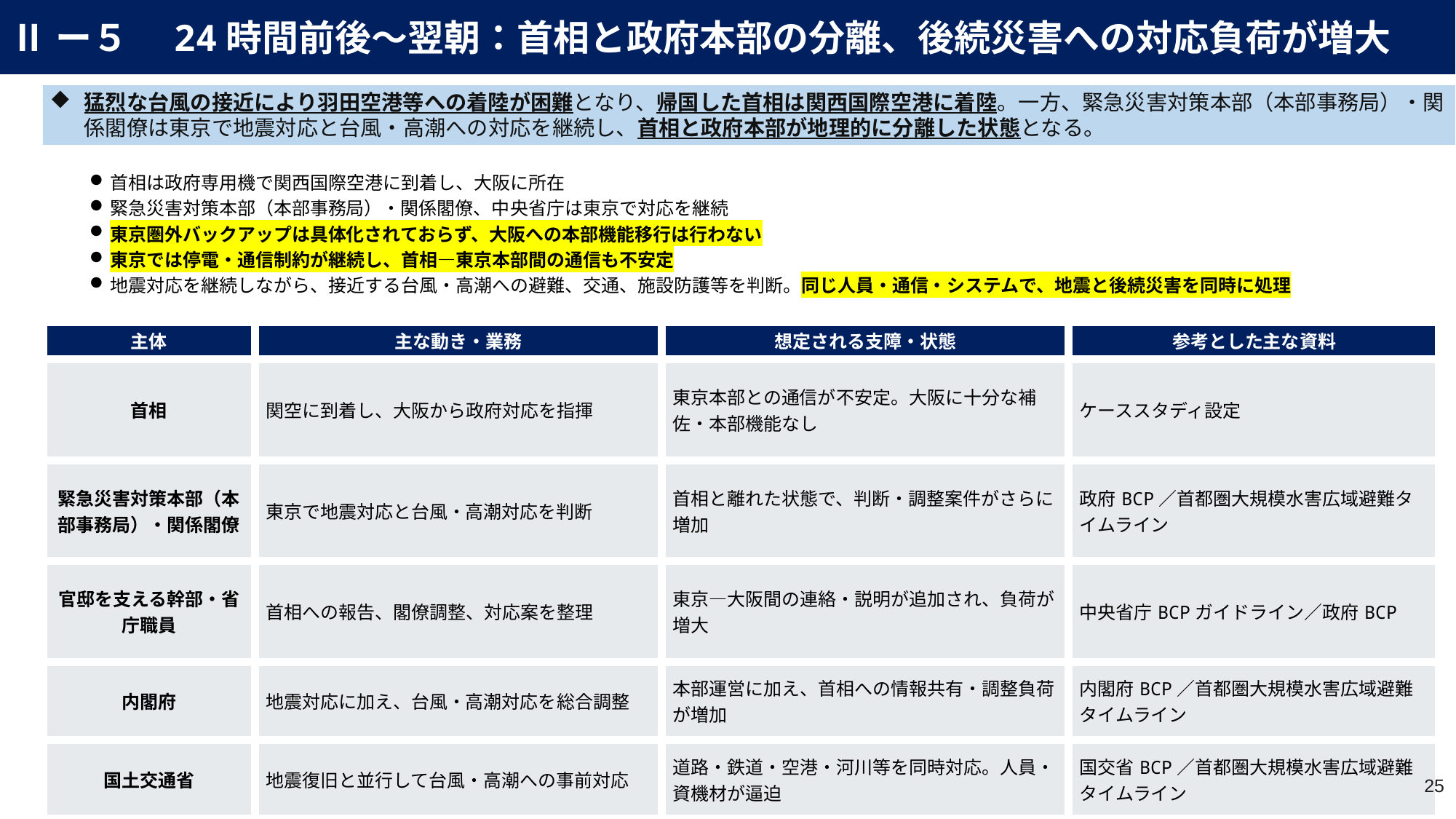

Ⅱー５　24時間前後～翌朝：首相と政府本部の分離、後続災害への対応負荷が増大
猛烈な台風の接近により羽田空港等への着陸が困難となり、帰国した首相は関西国際空港に着陸。一方、緊急災害対策本部（本部事務局）・関係閣僚は東京で地震対応と台風・高潮への対応を継続し、首相と政府本部が地理的に分離した状態となる。
首相は政府専用機で関西国際空港に到着し、大阪に所在
緊急災害対策本部（本部事務局）・関係閣僚、中央省庁は東京で対応を継続
東京圏外バックアップは具体化されておらず、大阪への本部機能移行は行わない
東京では停電・通信制約が継続し、首相―東京本部間の通信も不安定
地震対応を継続しながら、接近する台風・高潮への避難、交通、施設防護等を判断。同じ人員・通信・システムで、地震と後続災害を同時に処理
| 主体 | 主な動き・業務 | 想定される支障・状態 | 参考とした主な資料 |
| --- | --- | --- | --- |
| 首相 | 関空に到着し、大阪から政府対応を指揮 | 東京本部との通信が不安定。大阪に十分な補佐・本部機能なし | ケーススタディ設定 |
| 緊急災害対策本部（本部事務局）・関係閣僚 | 東京で地震対応と台風・高潮対応を判断 | 首相と離れた状態で、判断・調整案件がさらに増加 | 政府BCP／首都圏大規模水害広域避難タイムライン |
| 官邸を支える幹部・省庁職員 | 首相への報告、閣僚調整、対応案を整理 | 東京―大阪間の連絡・説明が追加され、負荷が増大 | 中央省庁BCPガイドライン／政府BCP |
| 内閣府 | 地震対応に加え、台風・高潮対応を総合調整 | 本部運営に加え、首相への情報共有・調整負荷が増加 | 内閣府BCP／首都圏大規模水害広域避難タイムライン |
| 国土交通省 | 地震復旧と並行して台風・高潮への事前対応 | 道路・鉄道・空港・河川等を同時対応。人員・資機材が逼迫 | 国交省BCP／首都圏大規模水害広域避難タイムライン |
25